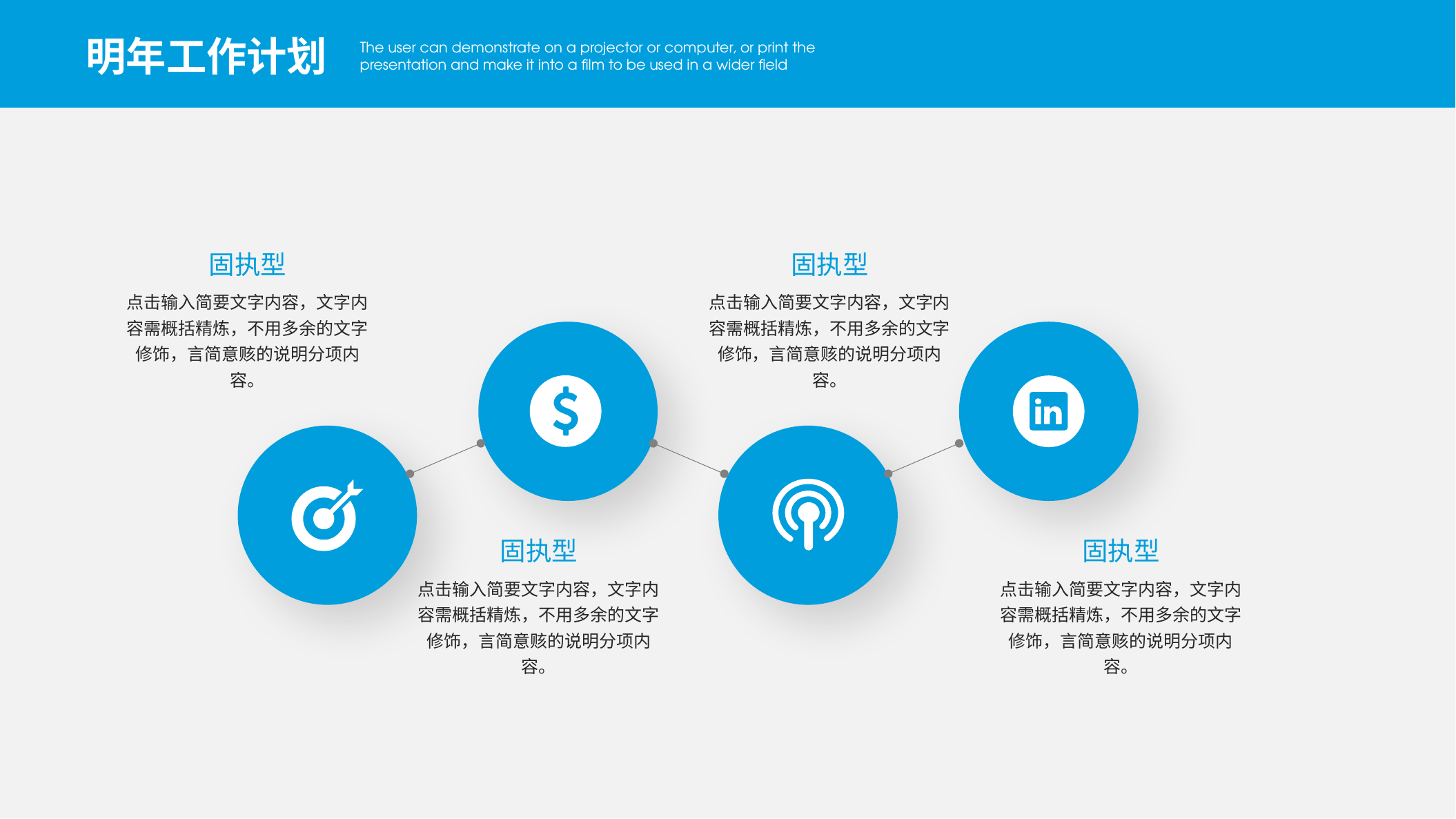

明年工作计划
The user can demonstrate on a projector or computer, or print the presentation and make it into a film to be used in a wider field
固执型
点击输入简要文字内容，文字内容需概括精炼，不用多余的文字修饰，言简意赅的说明分项内容。
固执型
点击输入简要文字内容，文字内容需概括精炼，不用多余的文字修饰，言简意赅的说明分项内容。

固执型
点击输入简要文字内容，文字内容需概括精炼，不用多余的文字修饰，言简意赅的说明分项内容。
固执型
点击输入简要文字内容，文字内容需概括精炼，不用多余的文字修饰，言简意赅的说明分项内容。